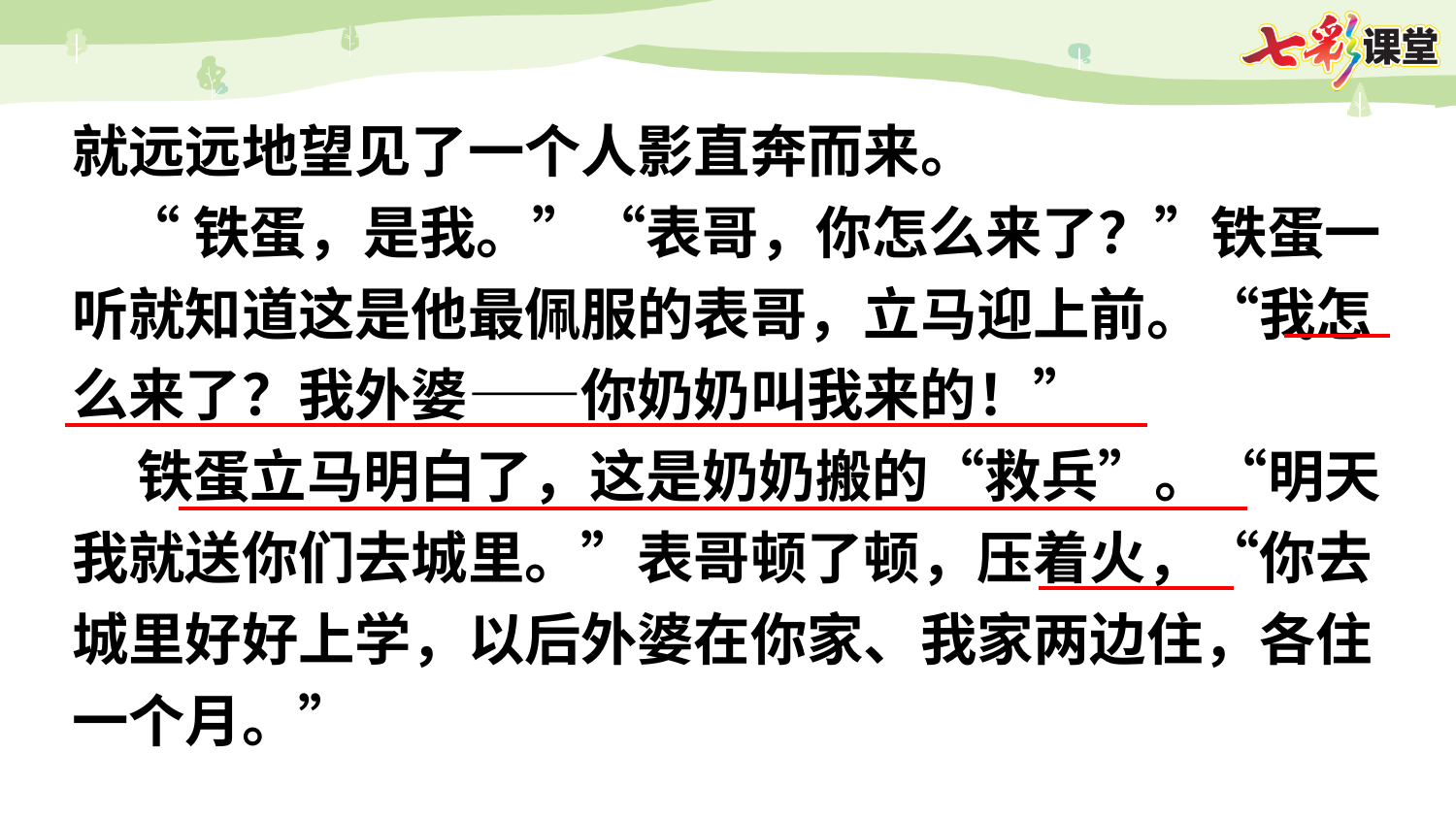

就远远地望见了一个人影直奔而来。
    “铁蛋，是我。”“表哥，你怎么来了？”铁蛋一听就知道这是他最佩服的表哥，立马迎上前。“我怎么来了？我外婆——你奶奶叫我来的！”
    铁蛋立马明白了，这是奶奶搬的“救兵”。“明天我就送你们去城里。”表哥顿了顿，压着火，“你去城里好好上学，以后外婆在你家、我家两边住，各住一个月。”